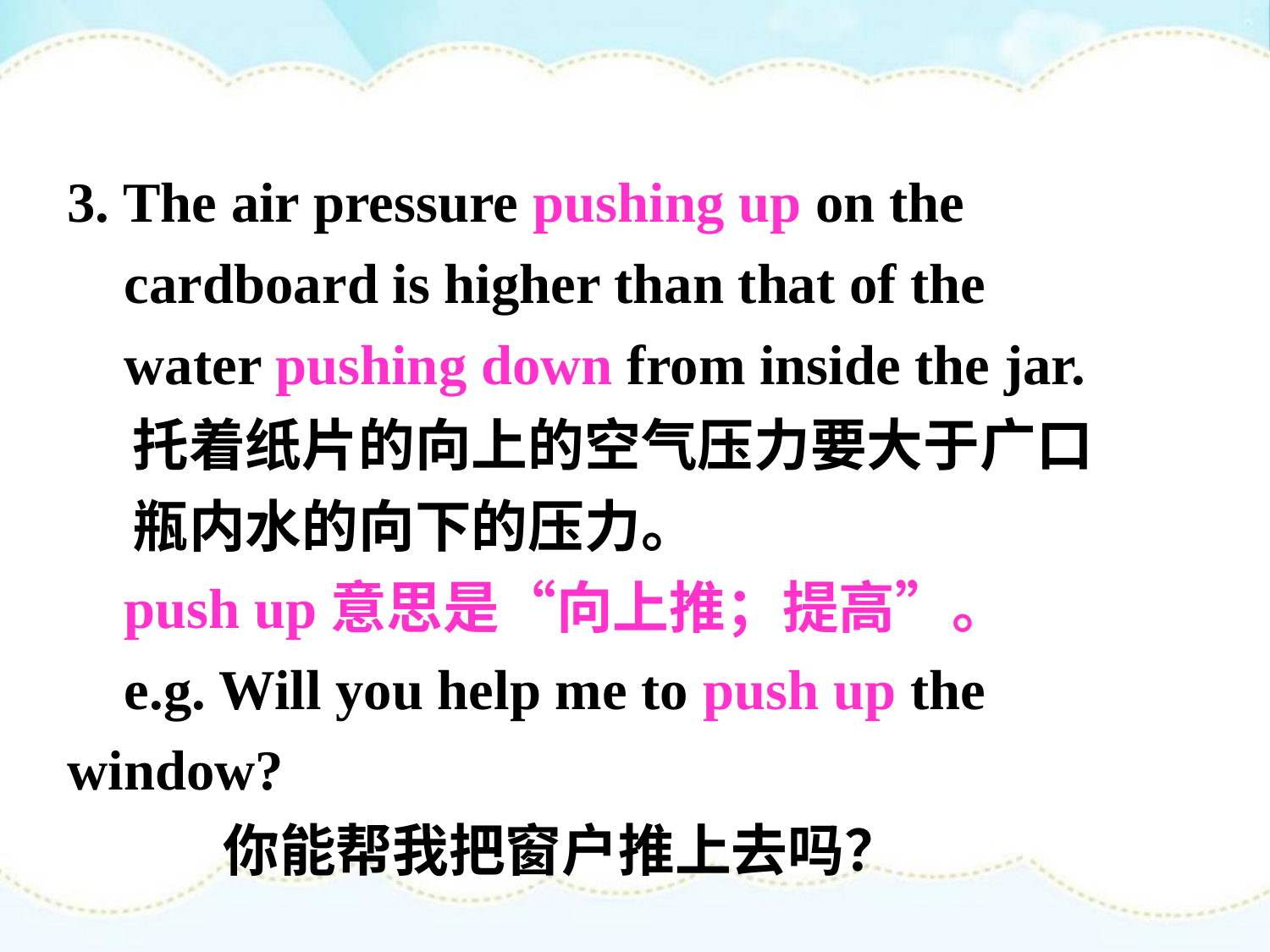

3. The air pressure pushing up on the
    cardboard is higher than that of the
    water pushing down from inside the jar.
    托着纸片的向上的空气压力要大于广口
    瓶内水的向下的压力。
    push up意思是“向上推；提高”。
    e.g. Will you help me to push up the window?
           你能帮我把窗户推上去吗？